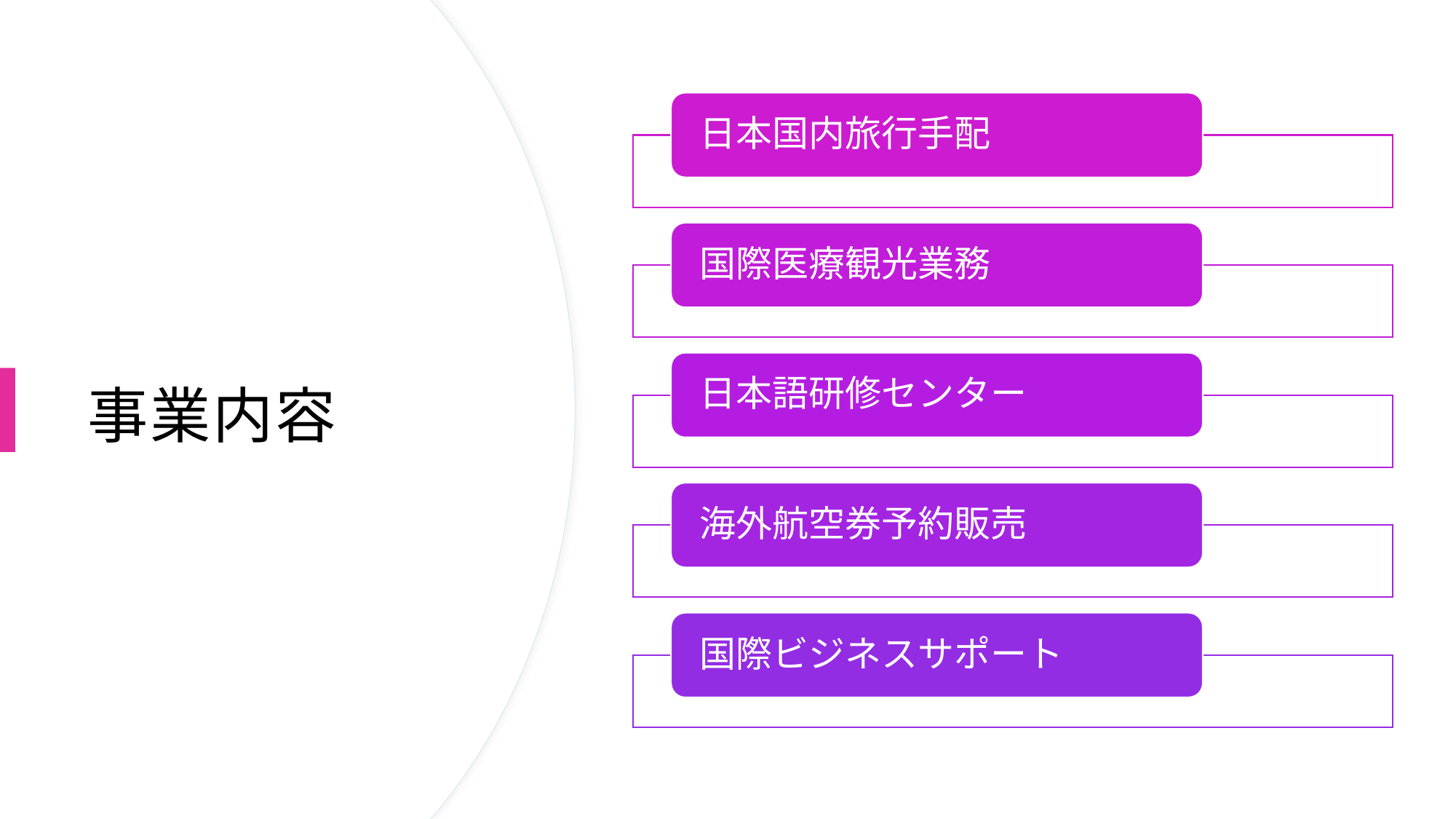

日本国内旅行手配
国際医療観光業務
日本語研修センター
海外航空券予約販売
国際ビジネスサポート
# 事業内容